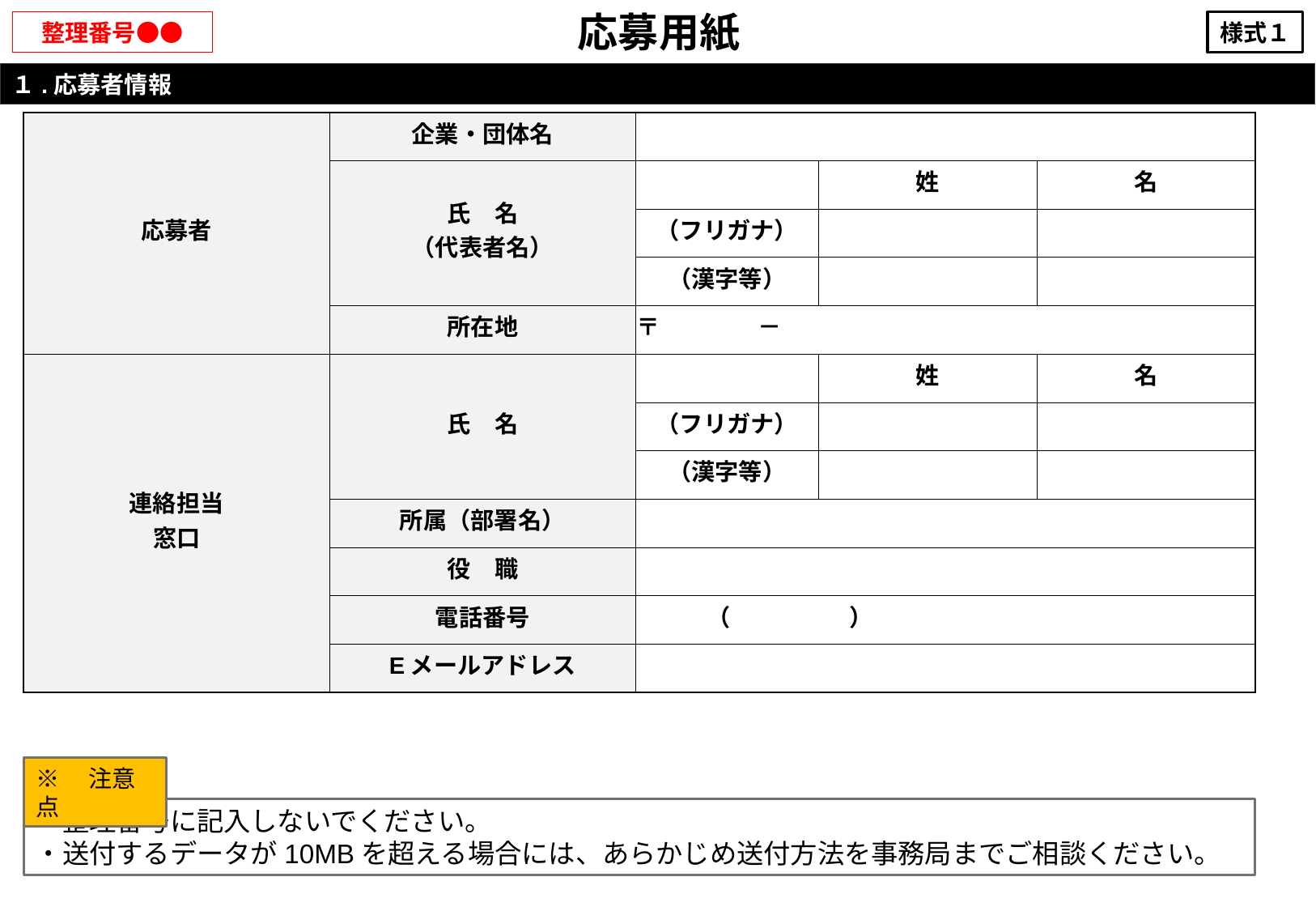

応募用紙
整理番号●●
様式１
１.応募者情報
| 応募者 | 企業・団体名 |  |  |  |
| --- | --- | --- | --- | --- |
|  | 氏　名 （代表者名） |  | 姓 | 名 |
|  |  | （フリガナ） |  |  |
|  |  | （漢字等） |  |  |
|  | 所在地 | 〒　　　 － |  |  |
| 連絡担当 窓口 | 氏　名 |  | 姓 | 名 |
|  |  | （フリガナ） |  |  |
|  |  | （漢字等） |  |  |
|  | 所属（部署名） |  |  |  |
|  | 役　職 |  |  |  |
|  | 電話番号 | （　　　　　） |  |  |
|  | Eメールアドレス |  |  |  |
※　注意点
・整理番号に記入しないでください。
・送付するデータが10MBを超える場合には、あらかじめ送付方法を事務局までご相談ください。